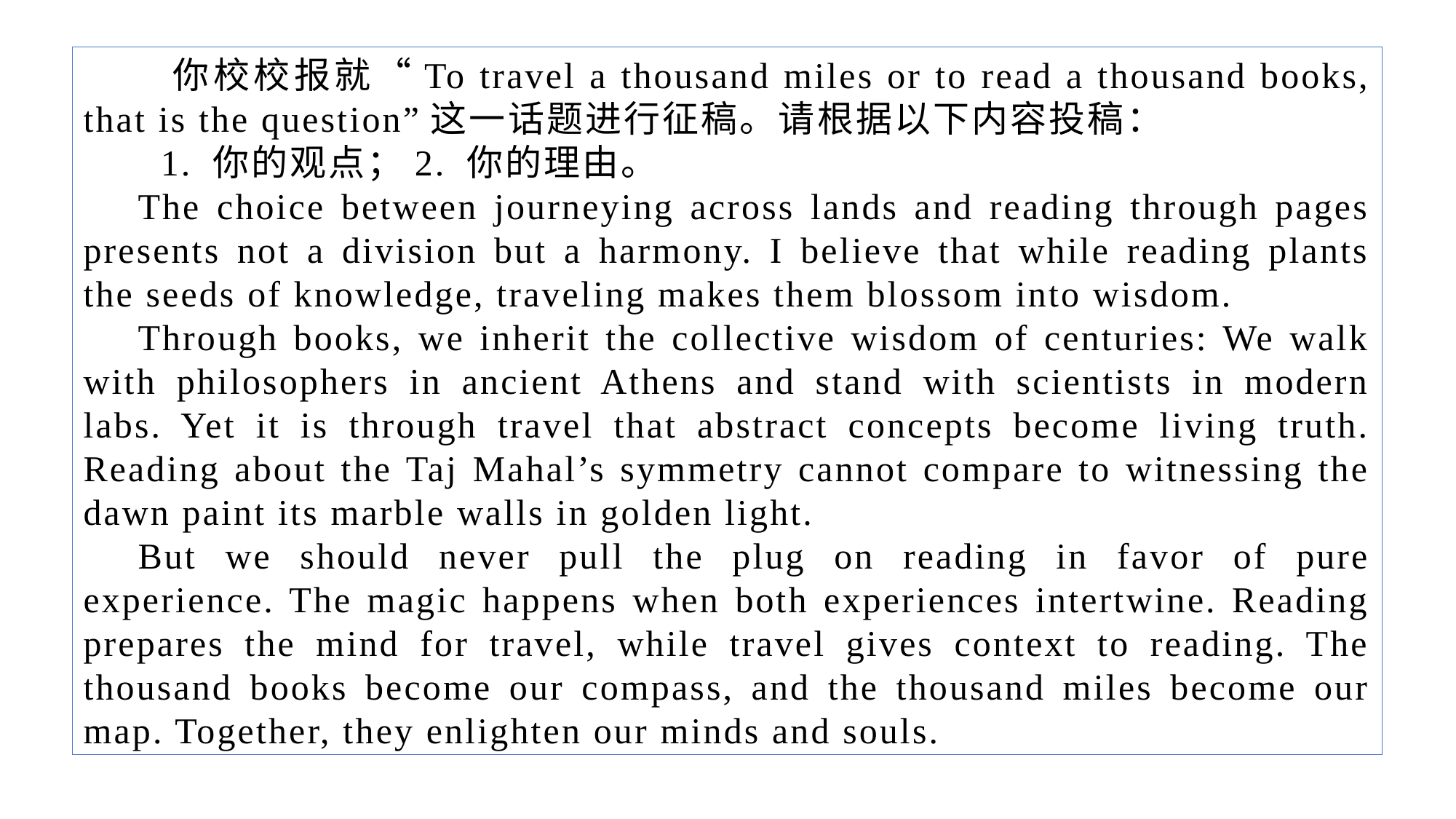

你校校报就“To travel a thousand miles or to read a thousand books, that is the question”这一话题进行征稿。请根据以下内容投稿：
  1. 你的观点；2. 你的理由。
The choice between journeying across lands and reading through pages presents not a division but a harmony. I believe that while reading plants the seeds of knowledge, traveling makes them blossom into wisdom.
Through books, we inherit the collective wisdom of centuries: We walk with philosophers in ancient Athens and stand with scientists in modern labs. Yet it is through travel that abstract concepts become living truth. Reading about the Taj Mahal’s symmetry cannot compare to witnessing the dawn paint its marble walls in golden light.
But we should never pull the plug on reading in favor of pure experience. The magic happens when both experiences intertwine. Reading prepares the mind for travel, while travel gives context to reading. The thousand books become our compass, and the thousand miles become our map. Together, they enlighten our minds and souls.